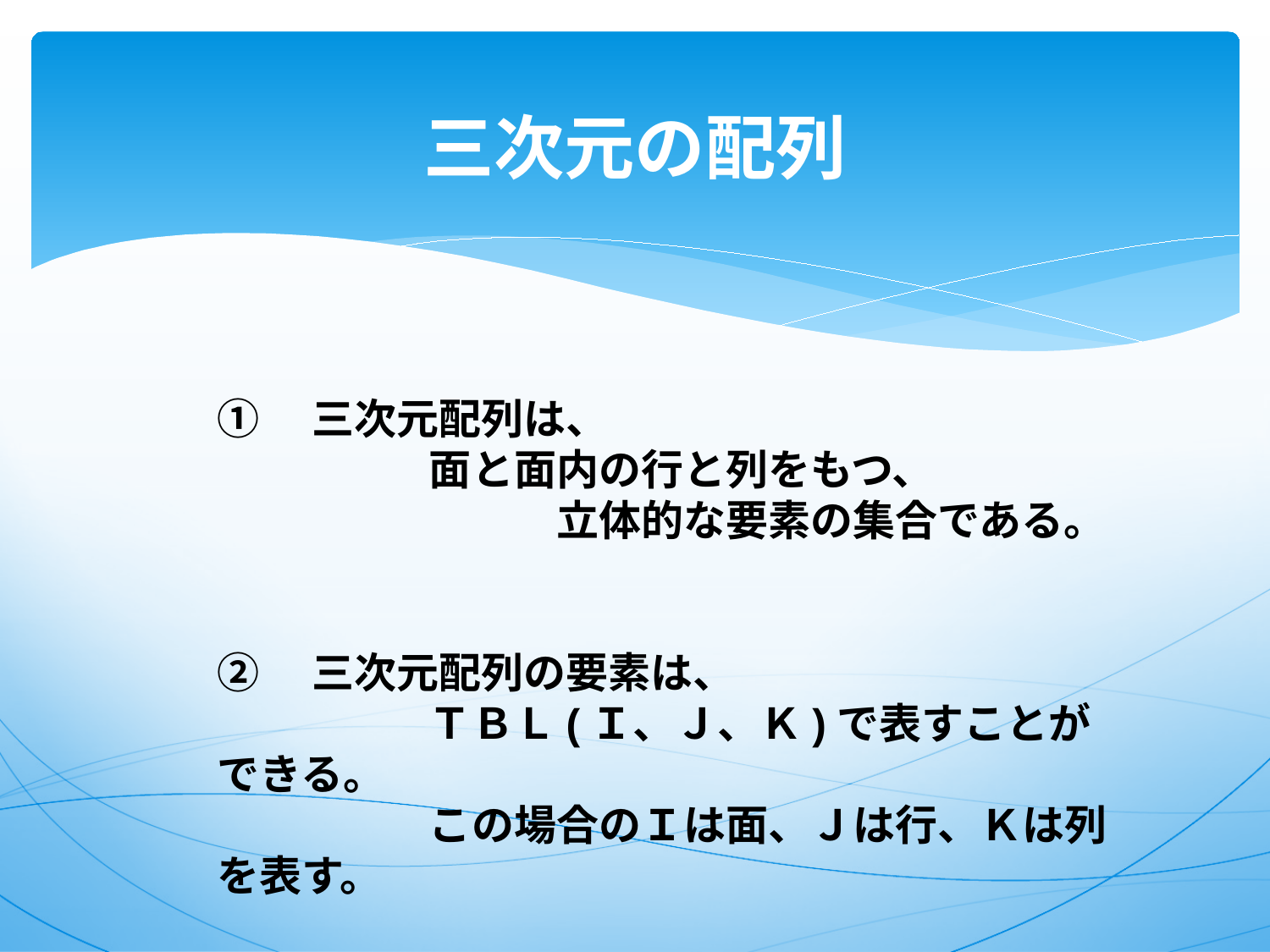

# 三次元の配列
①　三次元配列は、
　　　　　面と面内の行と列をもつ、
　　　　　　　　立体的な要素の集合である。

②　三次元配列の要素は、
　　　　　ＴＢＬ(Ｉ、Ｊ、Ｋ)で表すことができる。
　　　　　この場合のＩは面、Ｊは行、Ｋは列を表す。